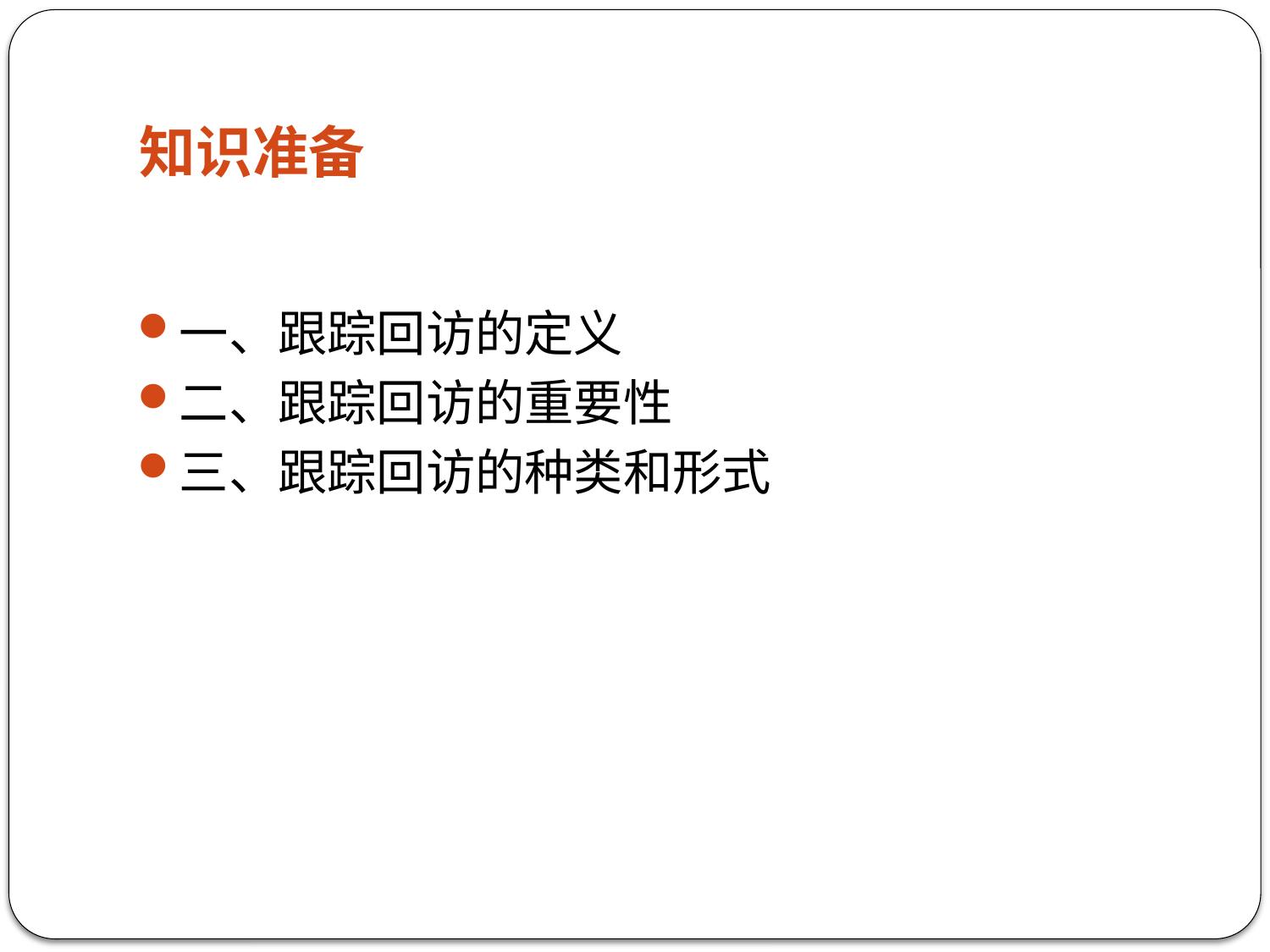

# 知识准备
一、跟踪回访的定义
二、跟踪回访的重要性
三、跟踪回访的种类和形式